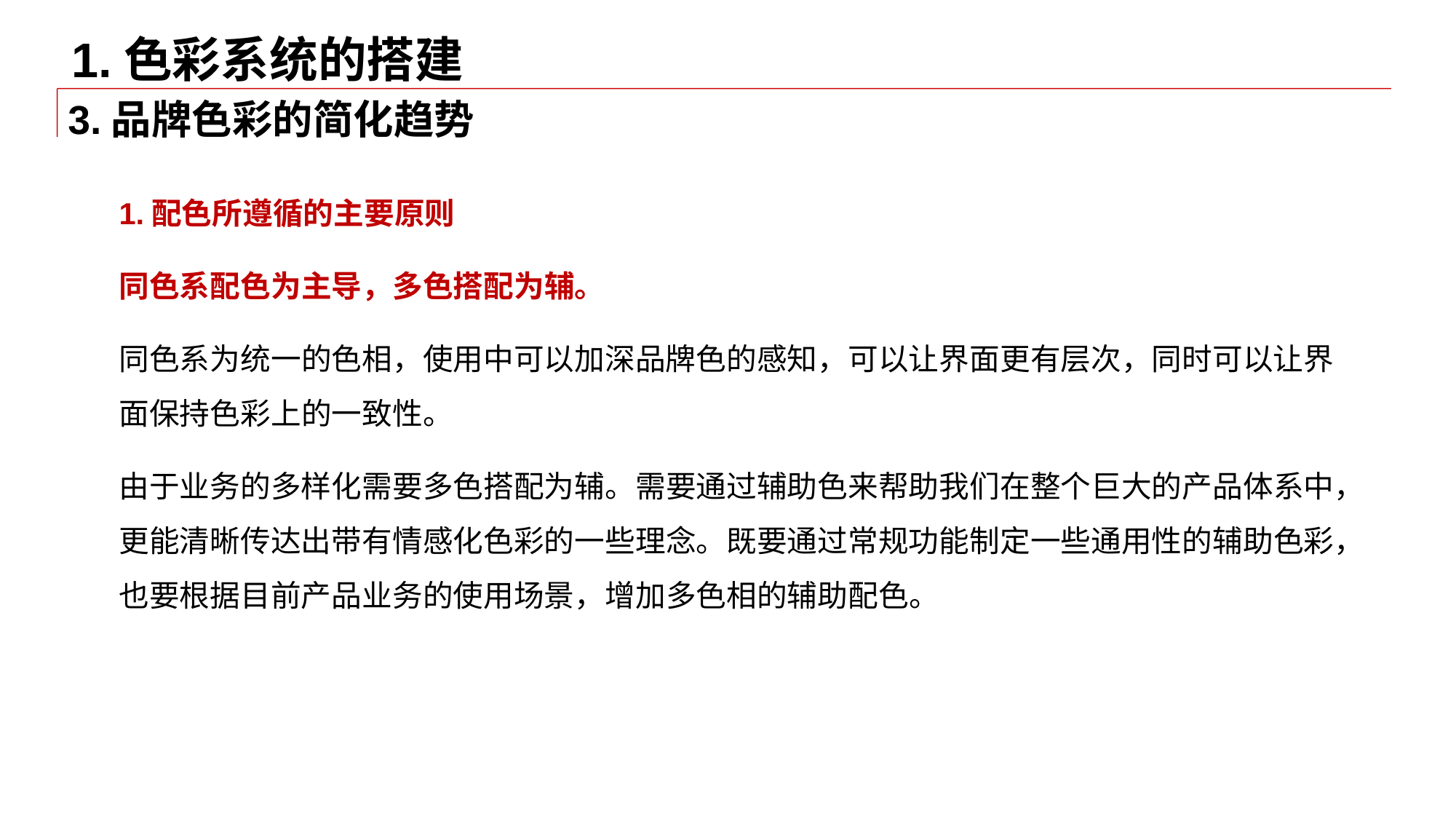

1.色彩系统的搭建
3.品牌色彩的简化趋势

1.配色所遵循的主要原则
同色系配色为主导，多色搭配为辅。
同色系为统一的色相，使用中可以加深品牌色的感知，可以让界面更有层次，同时可以让界面保持色彩上的一致性。
由于业务的多样化需要多色搭配为辅。需要通过辅助色来帮助我们在整个巨大的产品体系中，更能清晰传达出带有情感化色彩的一些理念。既要通过常规功能制定一些通用性的辅助色彩，也要根据目前产品业务的使用场景，增加多色相的辅助配色。